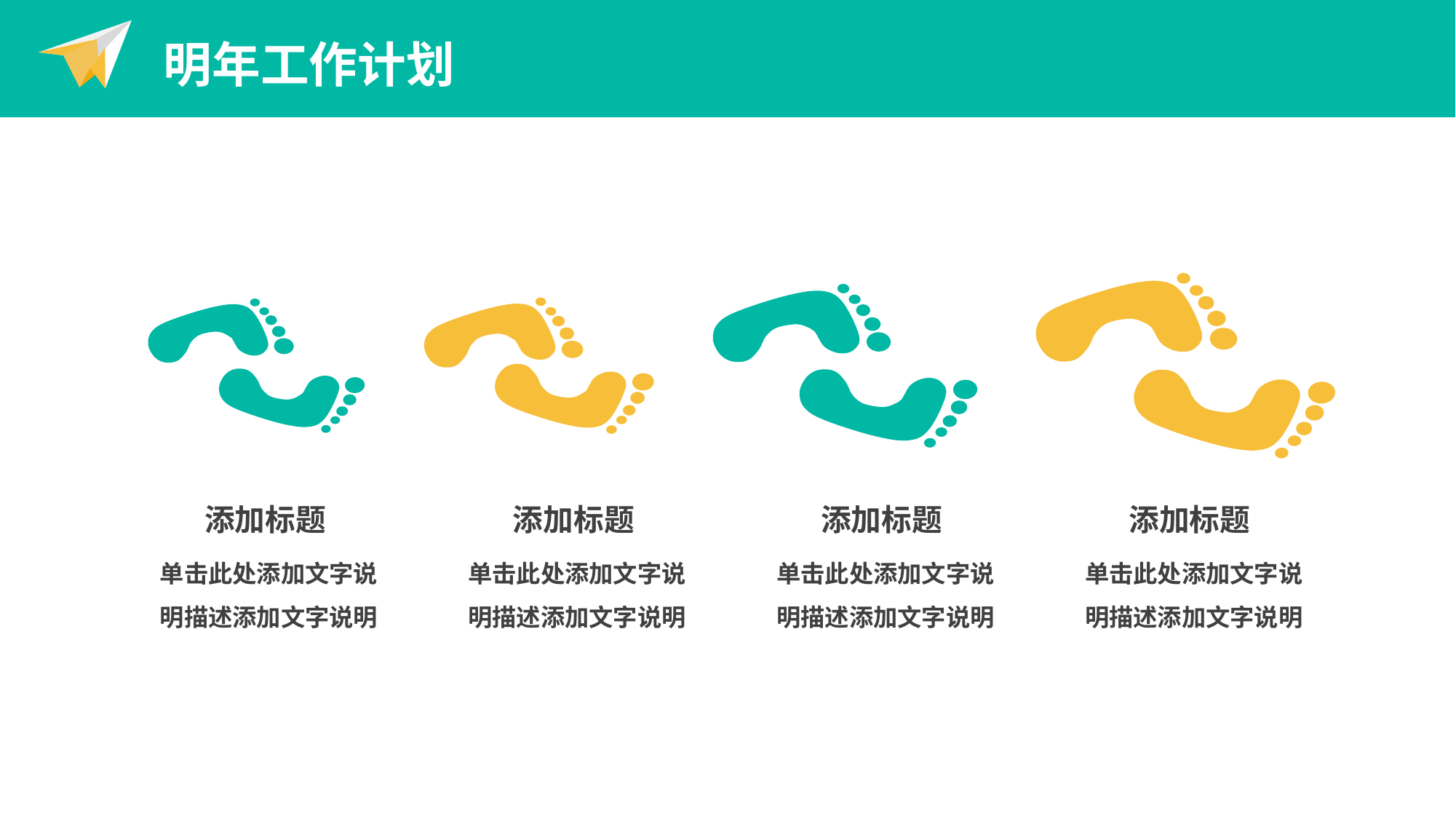

明年工作计划

添加标题
添加标题
添加标题
添加标题
单击此处添加文字说明描述添加文字说明
单击此处添加文字说明描述添加文字说明
单击此处添加文字说明描述添加文字说明
单击此处添加文字说明描述添加文字说明